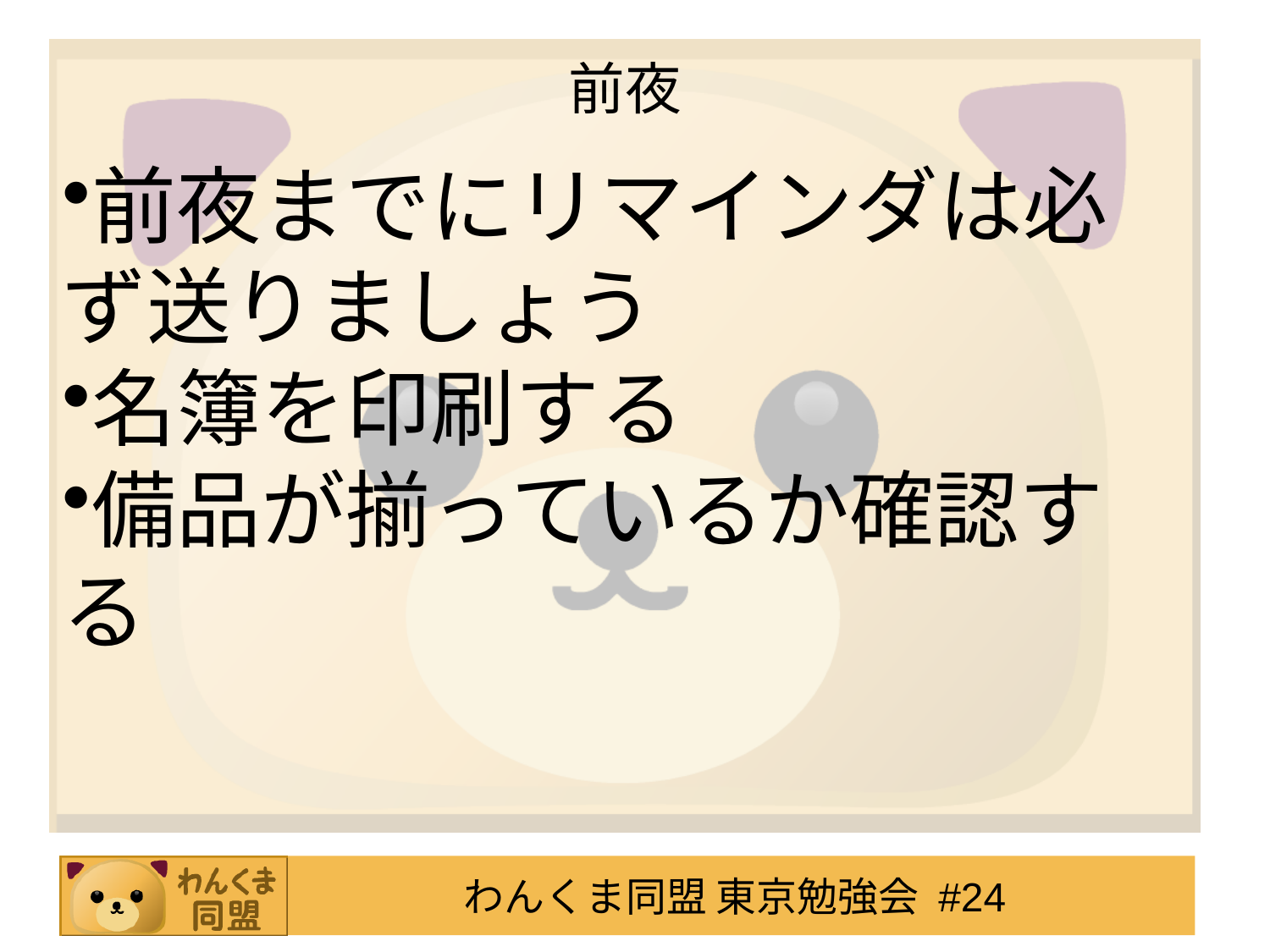

# 前夜
前夜までにリマインダは必ず送りましょう
名簿を印刷する
備品が揃っているか確認する